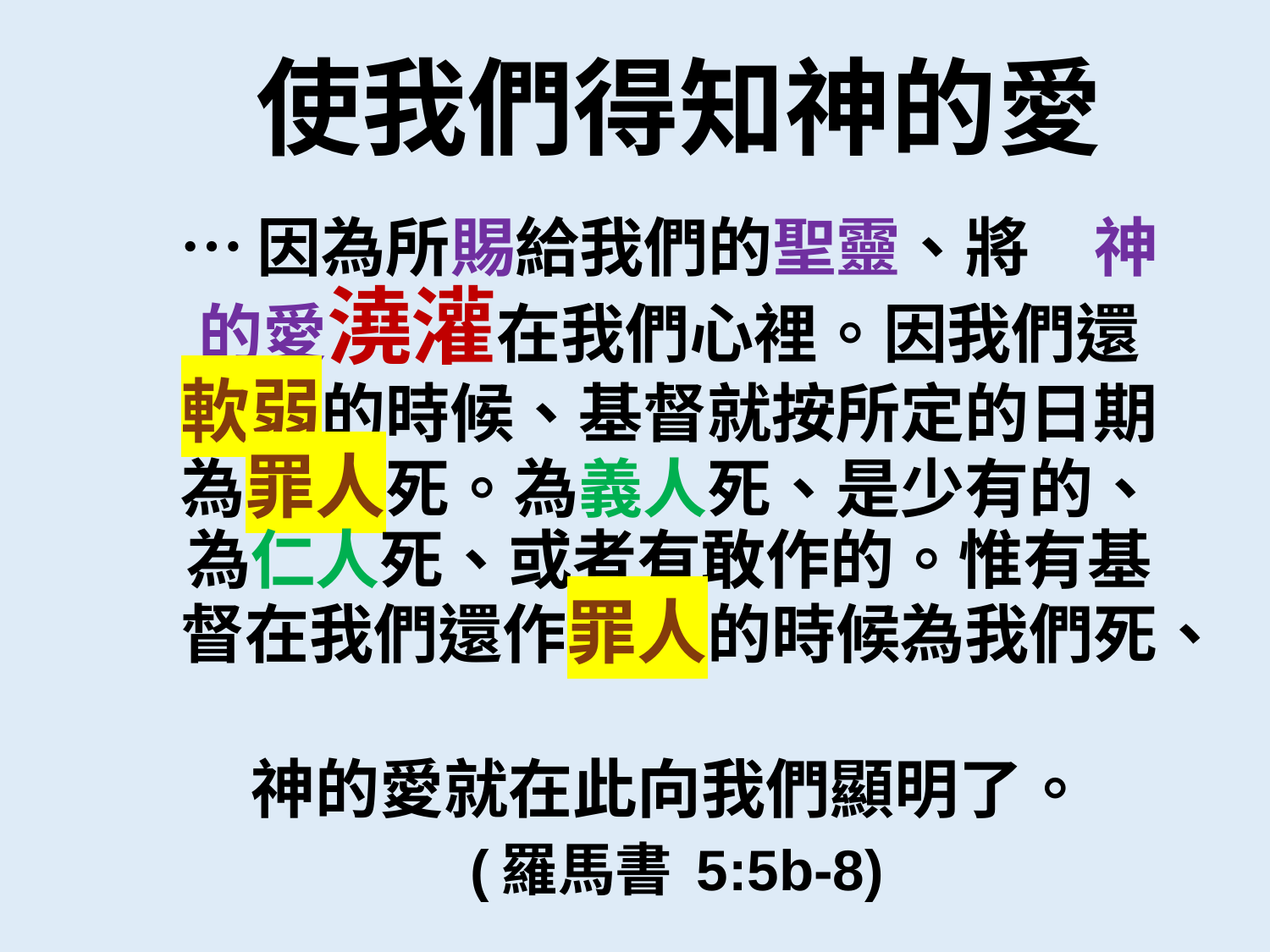

# 使我們得知神的愛
…因為所賜給我們的聖靈、將　神的愛澆灌在我們心裡。因我們還軟弱的時候、基督就按所定的日期為罪人死。為義人死、是少有的、為仁人死、或者有敢作的。惟有基督在我們還作罪人的時候為我們死、
神的愛就在此向我們顯明了。
 (羅馬書 5:5b-8)